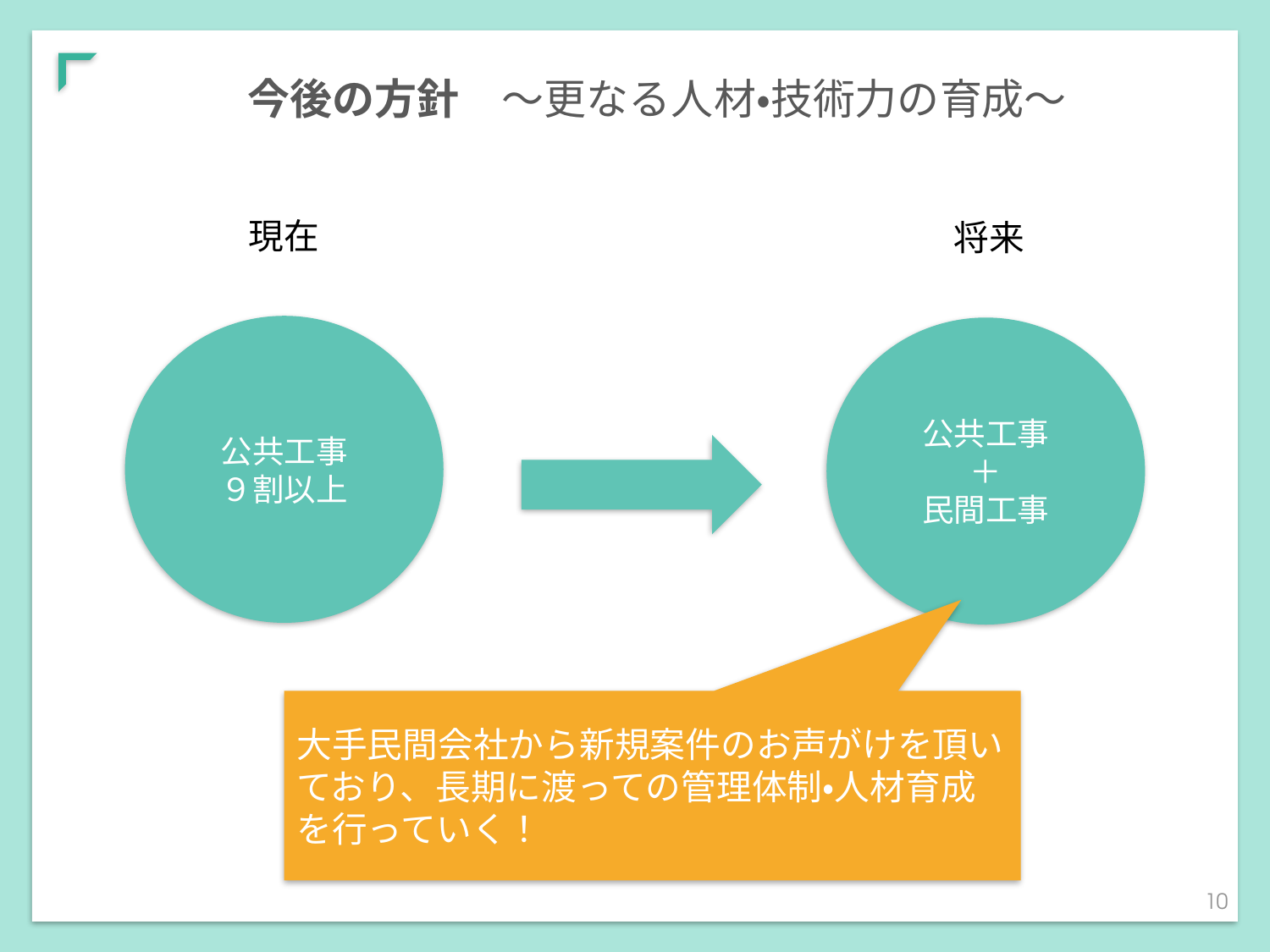

# 今後の方針　〜更なる人材・技術力の育成〜
現在
将来
公共工事
９割以上
公共工事
＋
民間工事

大手民間会社から新規案件のお声がけを頂いており、長期に渡っての管理体制・人材育成を行っていく！
10